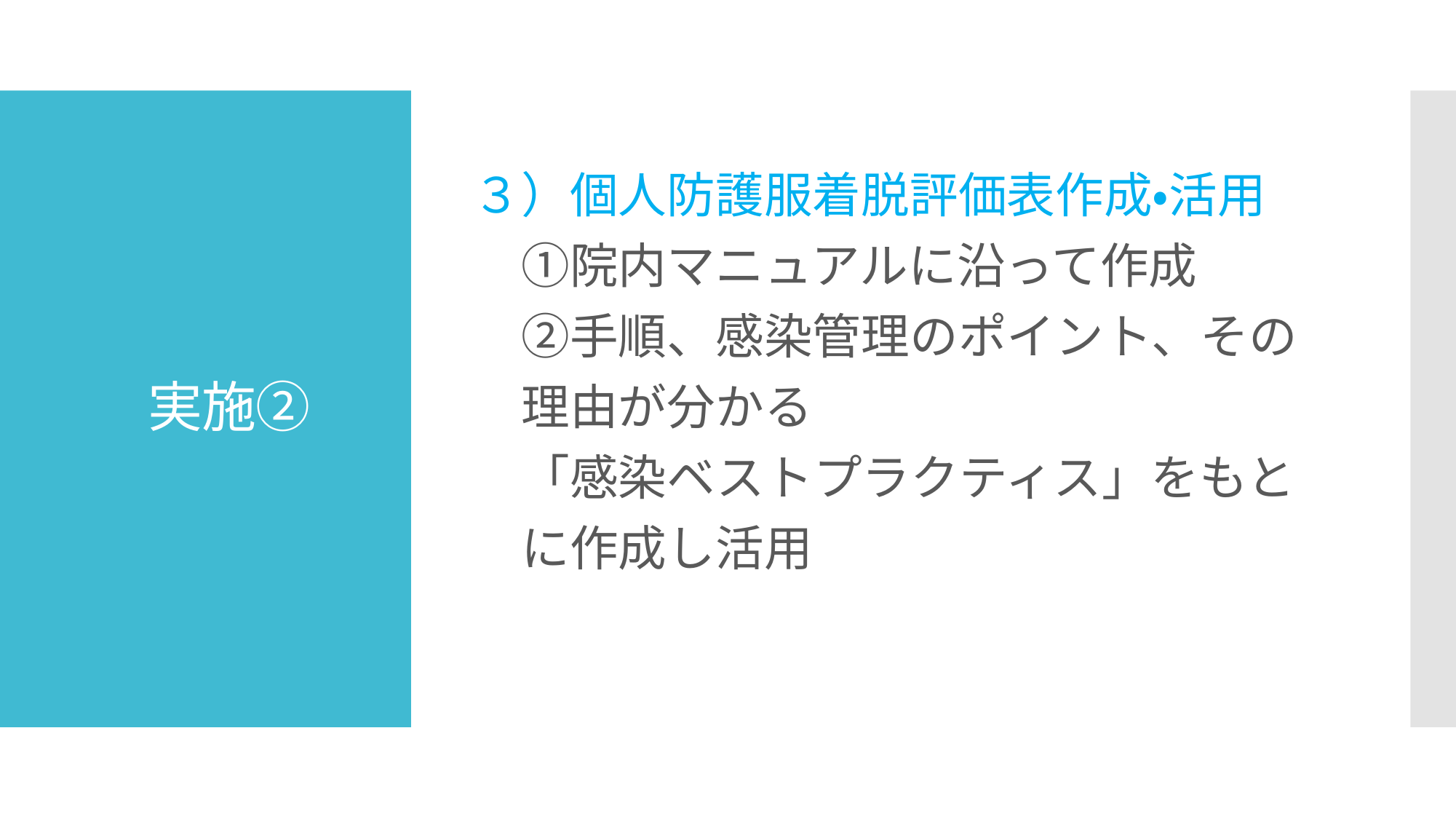

３）個人防護服着脱評価表作成・活用
　①院内マニュアルに沿って作成
　②手順、感染管理のポイント、その
　理由が分かる
　「感染ベストプラクティス」をもと
　に作成し活用

# 実施②